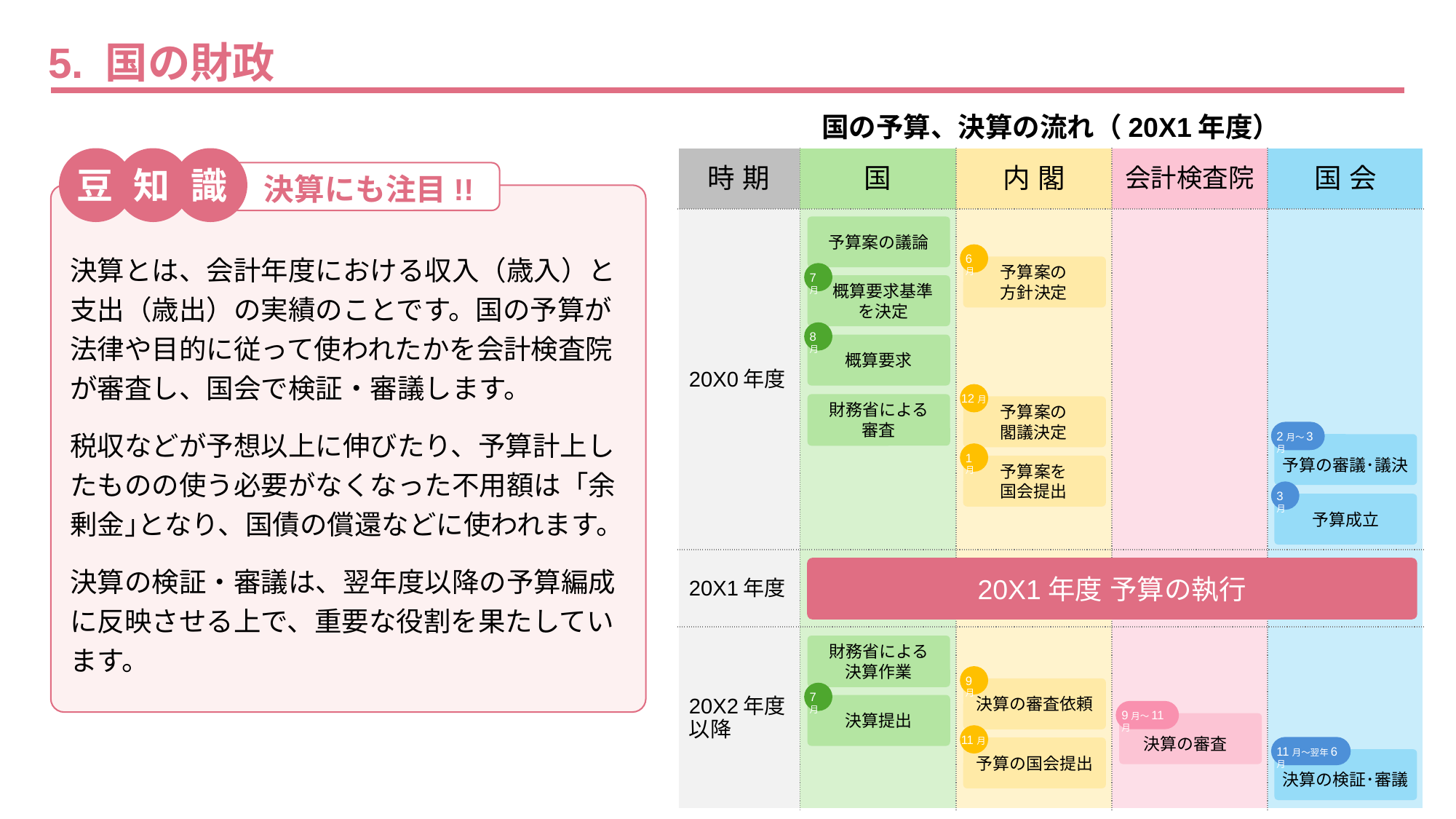

5. 国の財政
国の予算、決算の流れ（20X1年度）

| 時 期 | 国 | 内 閣 | 会計検査院 | 国 会 |
| --- | --- | --- | --- | --- |
| 20X0年度 |  |  |  |  |
| 20X1年度 |  |  |  |  |
| 20X2年度 以降 |  |  |  |  |
豆
知
識

決算にも注目!!

予算案の議論
決算とは、会計年度における収入（歳入）と支出（歳出）の実績のことです。国の予算が法律や目的に従って使われたかを会計検査院が審査し、国会で検証・審議します。
税収などが予想以上に伸びたり、予算計上したものの使う必要がなくなった不用額は「余剰金｣となり、国債の償還などに使われます。
決算の検証・審議は、翌年度以降の予算編成に反映させる上で、重要な役割を果たしています。

6月

予算案の
方針決定

7月

概算要求基準を決定

8月

概算要求

12月

財務省による
審査

予算案の
閣議決定

2月～3月

1月
予算の審議･議決

予算案を
国会提出

3月

予算成立
20X1年度 予算の執行

財務省による
決算作業

9月

7月
決算の審査依頼

9月～11月
決算提出

11月
決算の審査

11月～翌年6月
予算の国会提出

決算の検証･審議